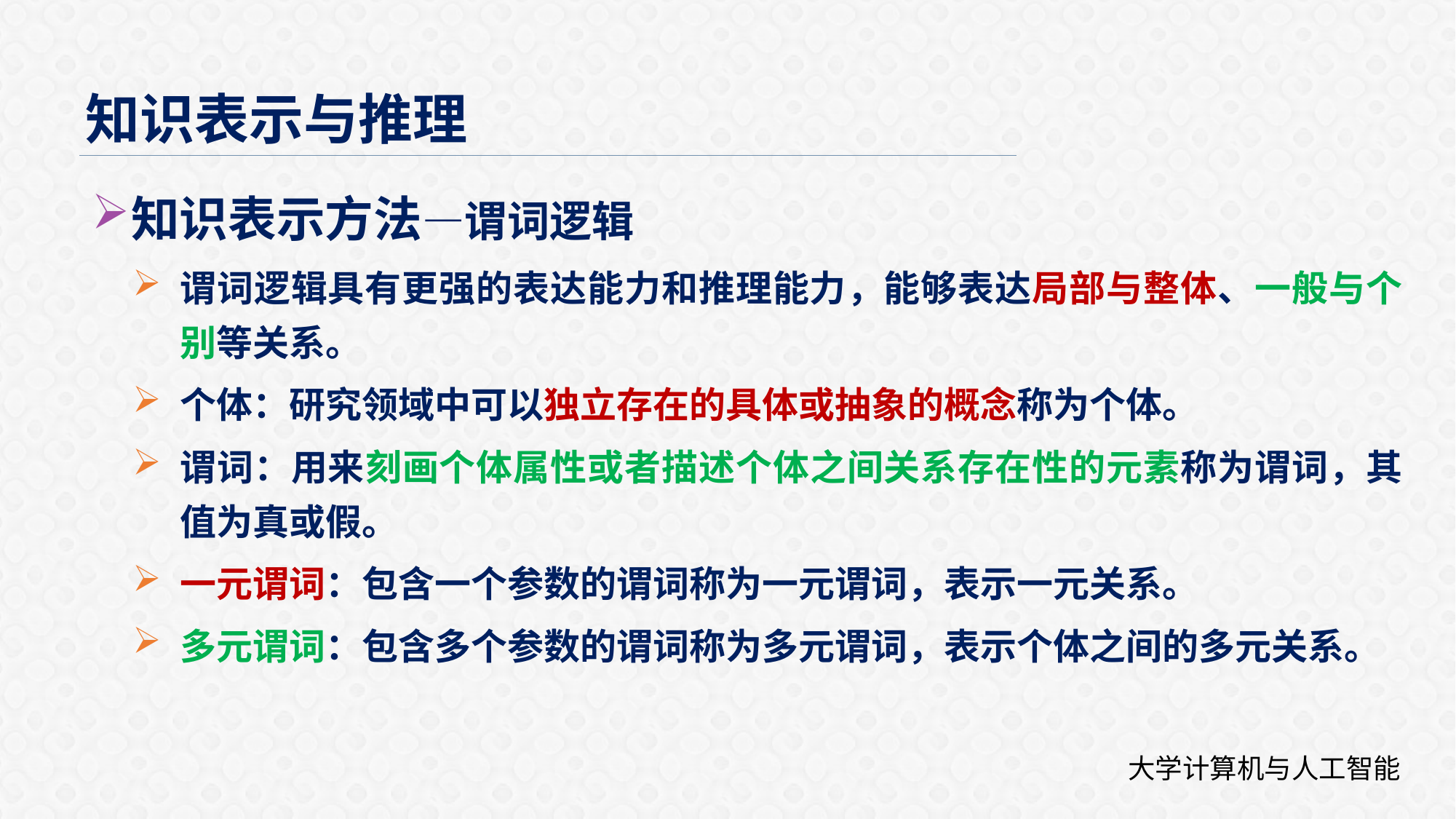

知识表示与推理
知识表示方法—谓词逻辑
谓词逻辑具有更强的表达能力和推理能力，能够表达局部与整体、一般与个别等关系。
个体：研究领域中可以独立存在的具体或抽象的概念称为个体。
谓词：用来刻画个体属性或者描述个体之间关系存在性的元素称为谓词，其值为真或假。
一元谓词：包含一个参数的谓词称为一元谓词，表示一元关系。
多元谓词：包含多个参数的谓词称为多元谓词，表示个体之间的多元关系。